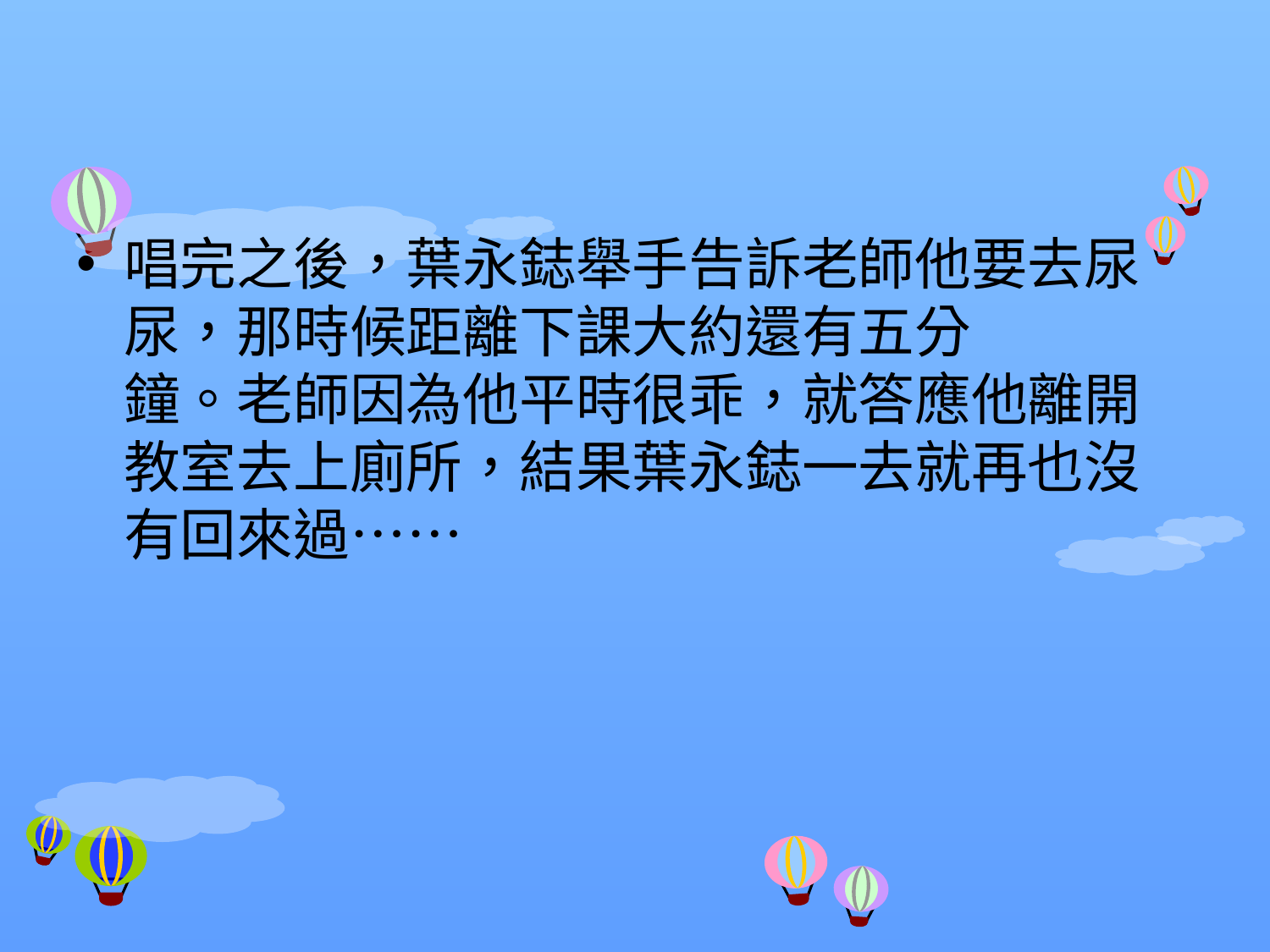

#
唱完之後，葉永鋕舉手告訴老師他要去尿尿，那時候距離下課大約還有五分
鐘。老師因為他平時很乖，就答應他離開教室去上廁所，結果葉永鋕一去就再也沒有回來過……